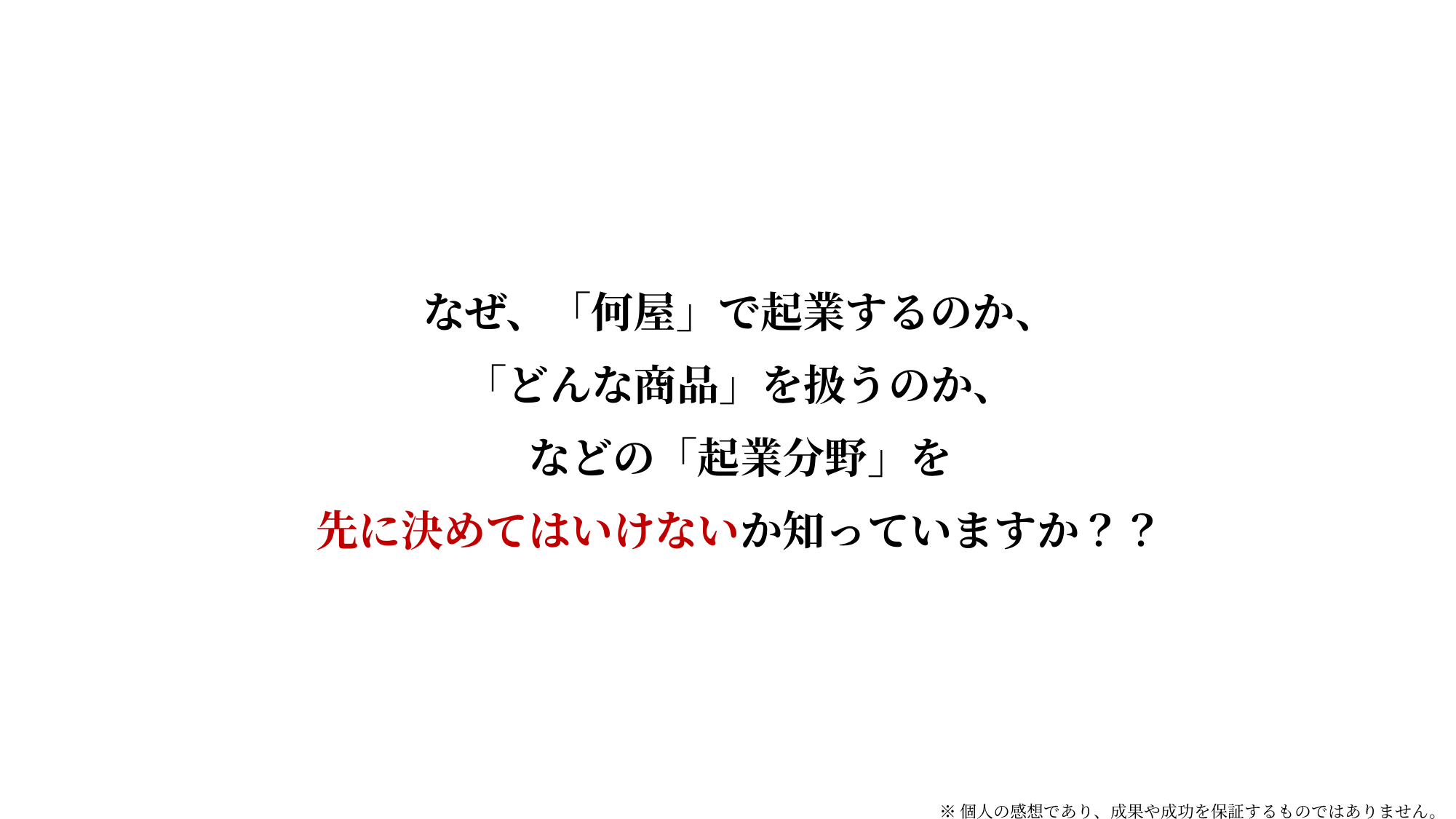

なぜ、「何屋」で起業するのか、
「どんな商品」を扱うのか、
などの「起業分野」を
先に決めてはいけないか知っていますか？？
※個人の感想であり、成果や成功を保証するものではありません。